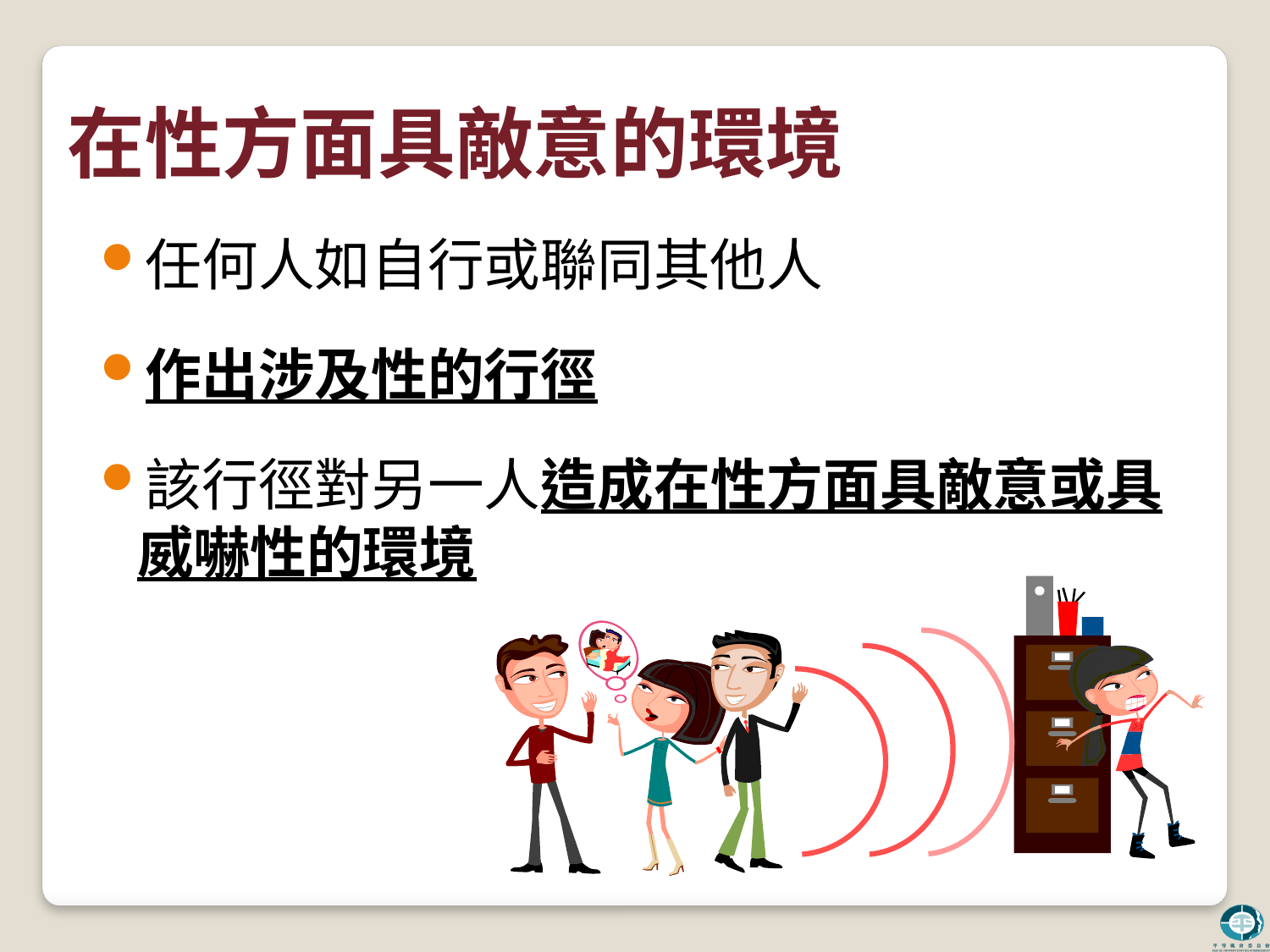

# 在性方面具敵意的環境
任何人如自行或聯同其他人
作出涉及性的行徑
該行徑對另一人造成在性方面具敵意或具威嚇性的環境